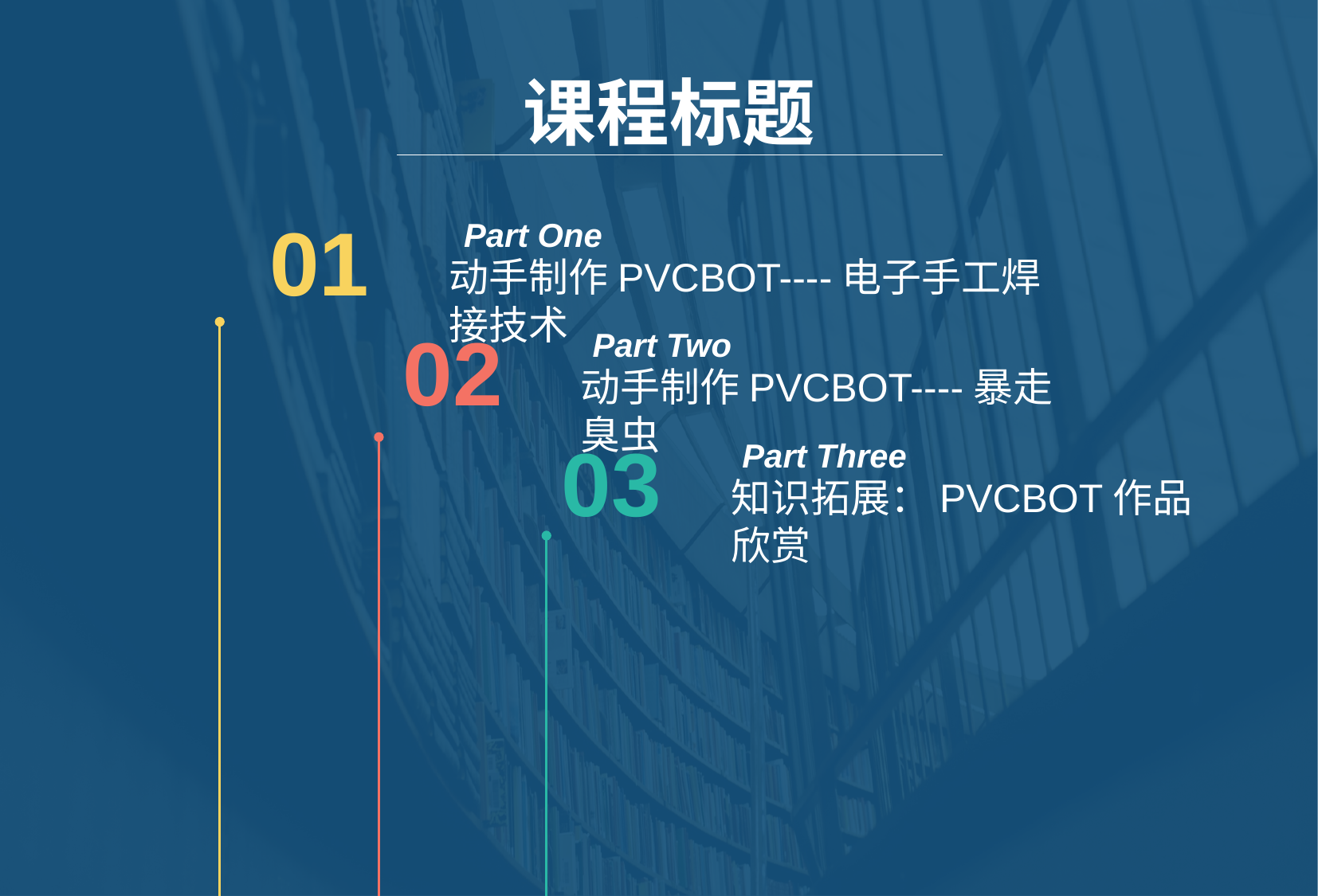

课程标题
01
Part One
动手制作PVCBOT----电子手工焊接技术
02
Part Two
动手制作PVCBOT----暴走臭虫
03
Part Three
知识拓展：PVCBOT作品欣赏